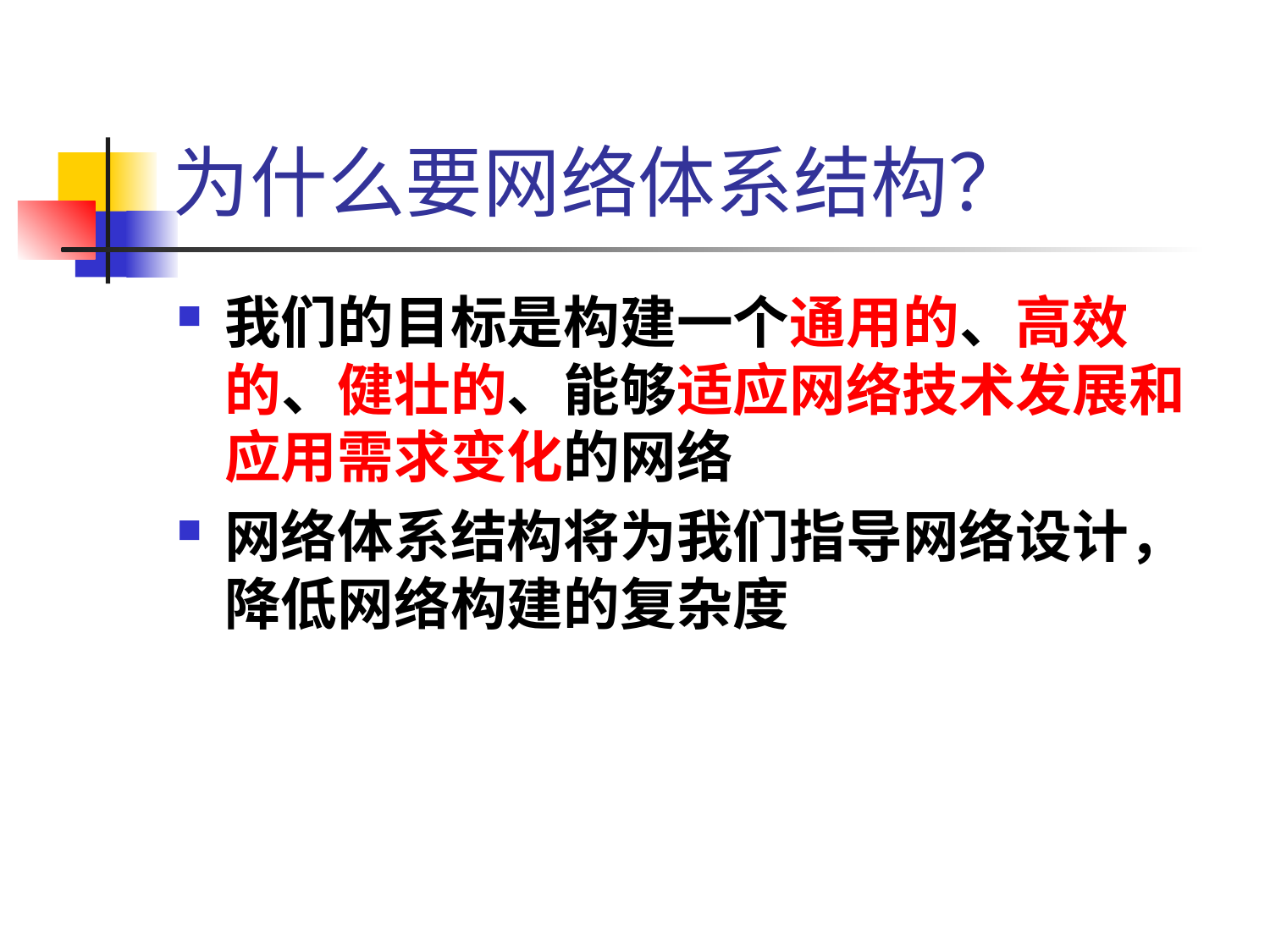

# 为什么要网络体系结构？
我们的目标是构建一个通用的、高效的、健壮的、能够适应网络技术发展和应用需求变化的网络
网络体系结构将为我们指导网络设计，降低网络构建的复杂度